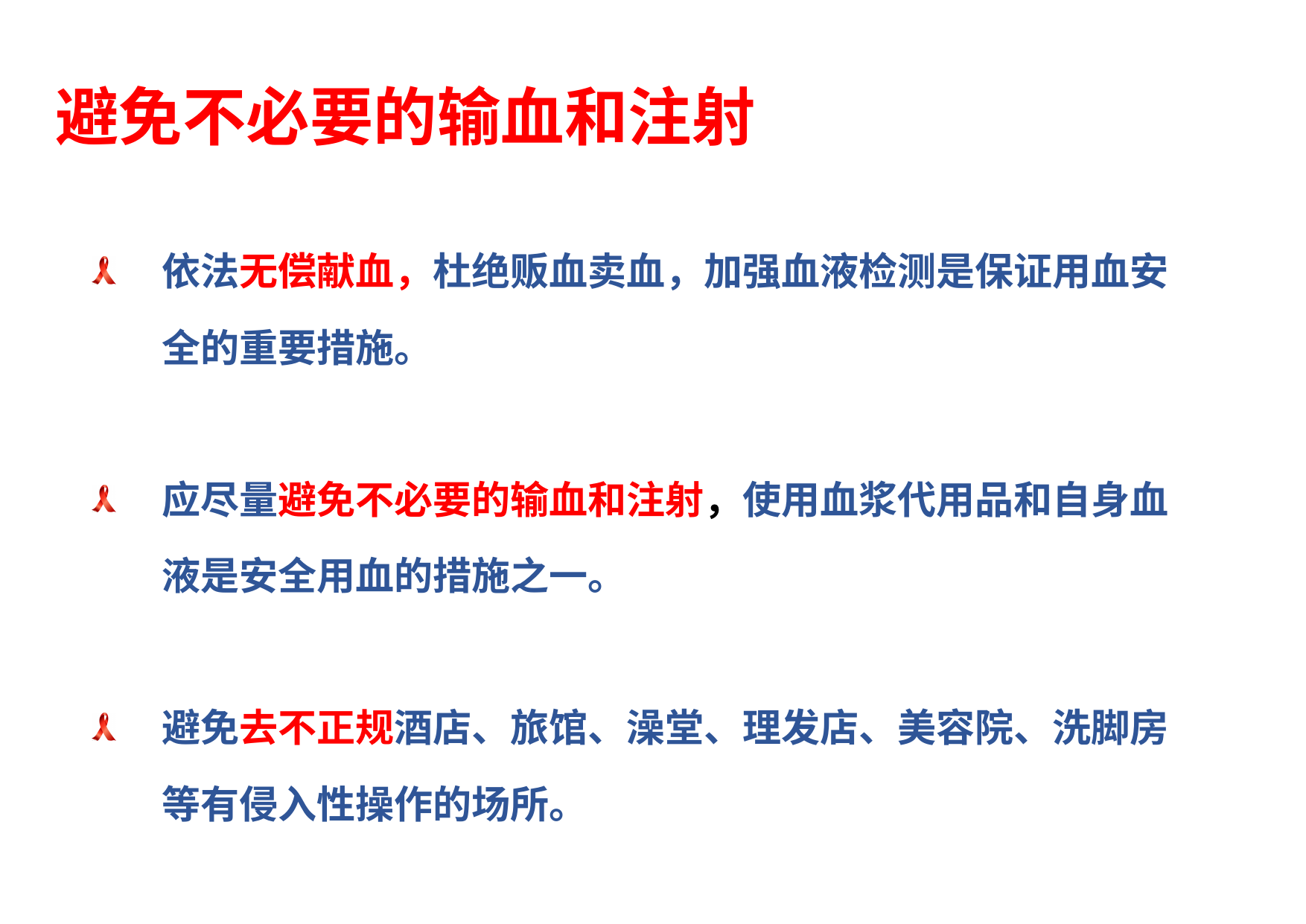

避免不必要的输血和注射
依法无偿献血，杜绝贩血卖血，加强血液检测是保证用血安全的重要措施。

应尽量避免不必要的输血和注射，使用血浆代用品和自身血液是安全用血的措施之一。

避免去不正规酒店、旅馆、澡堂、理发店、美容院、洗脚房等有侵入性操作的场所。